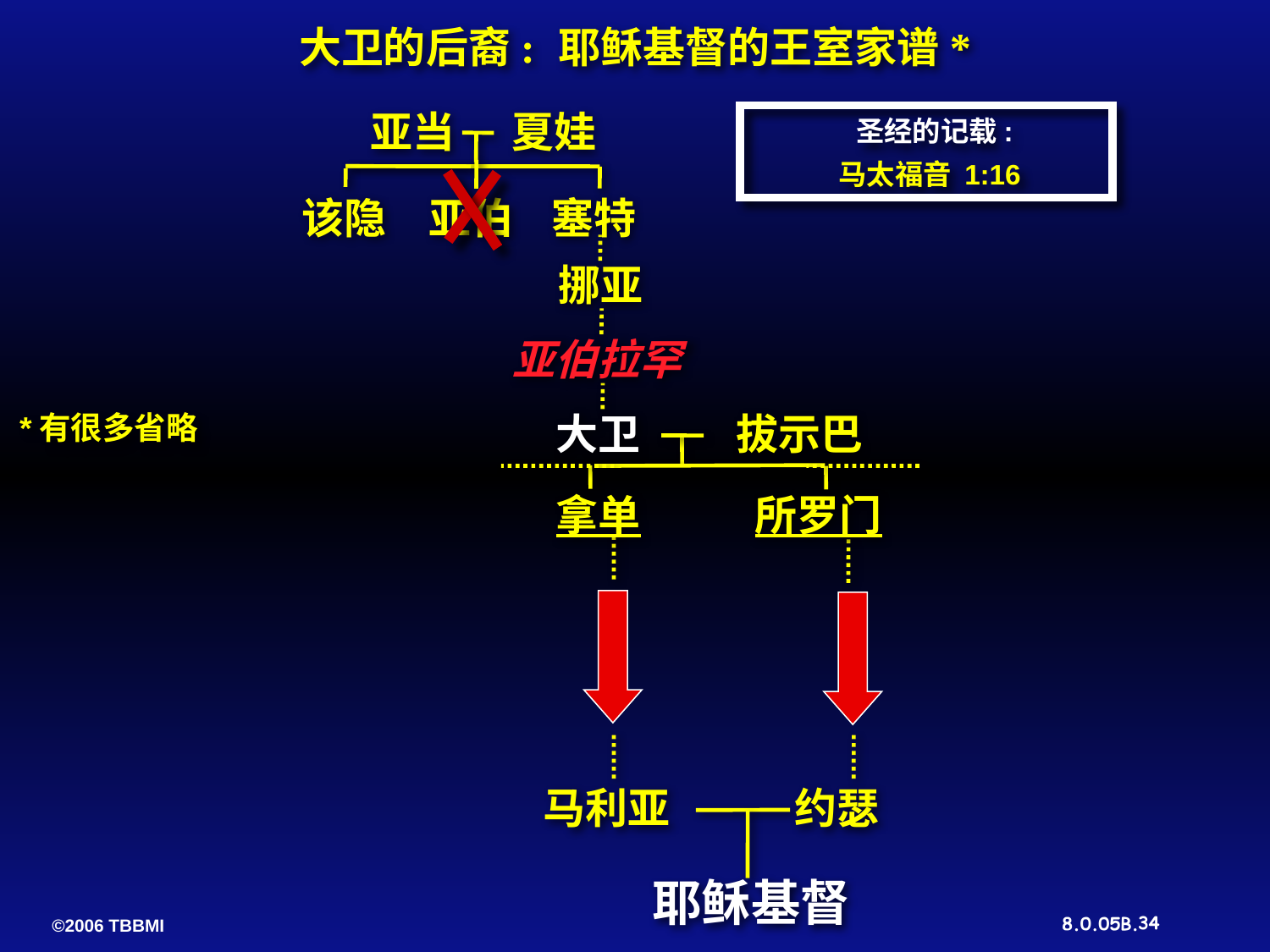

大卫的后裔:  耶稣基督的王室家谱*
亚当      夏娃

圣经的记载:

马太福音 1:16

该隐	亚伯    塞特

挪亚

亚伯拉罕

大卫
拔示巴
*有很多省略

 拿单            所罗门

马利亚             约瑟

      耶稣基督

34